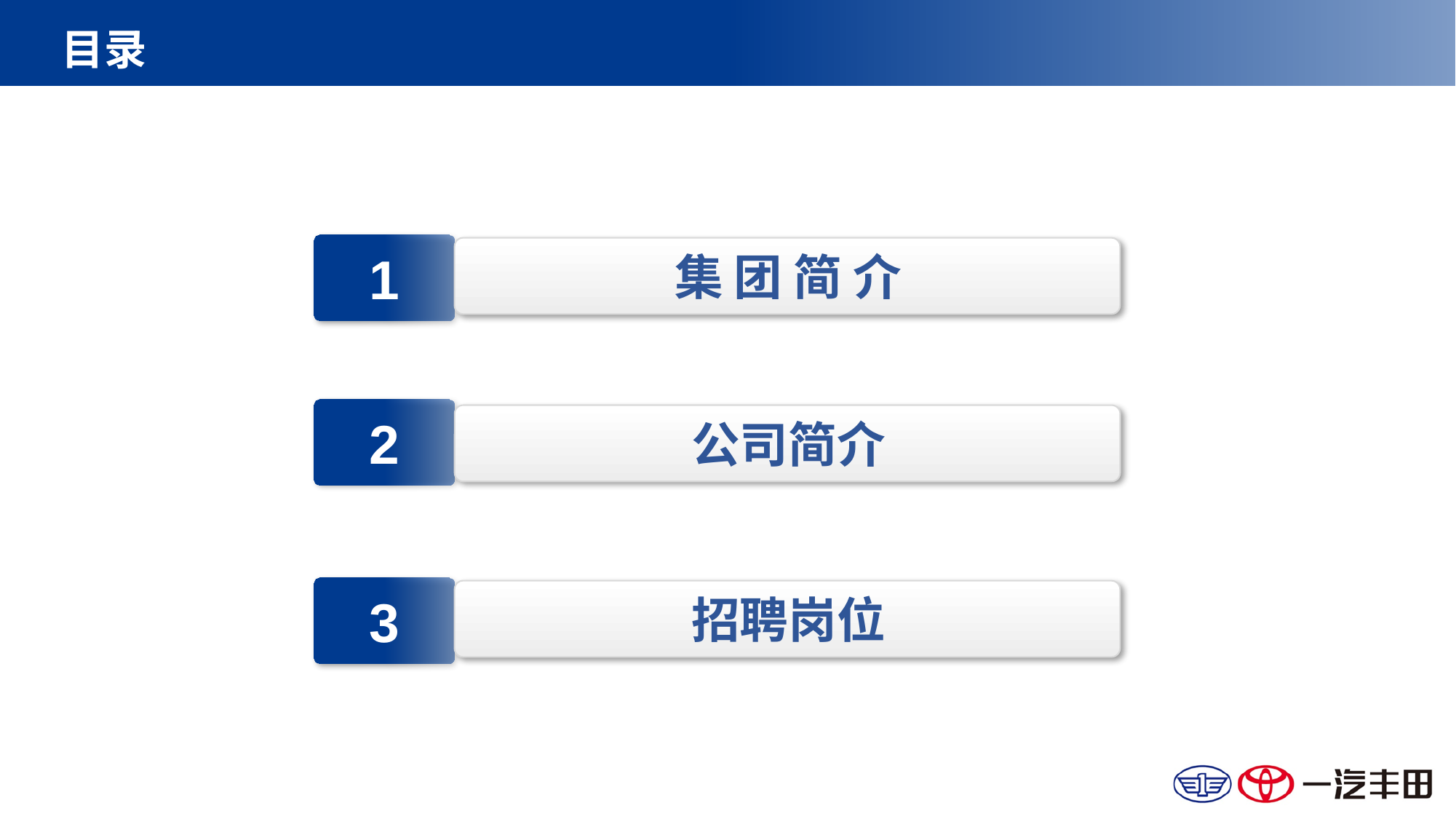

目录
1
集 团 简 介
2
公司简介
3
招聘岗位